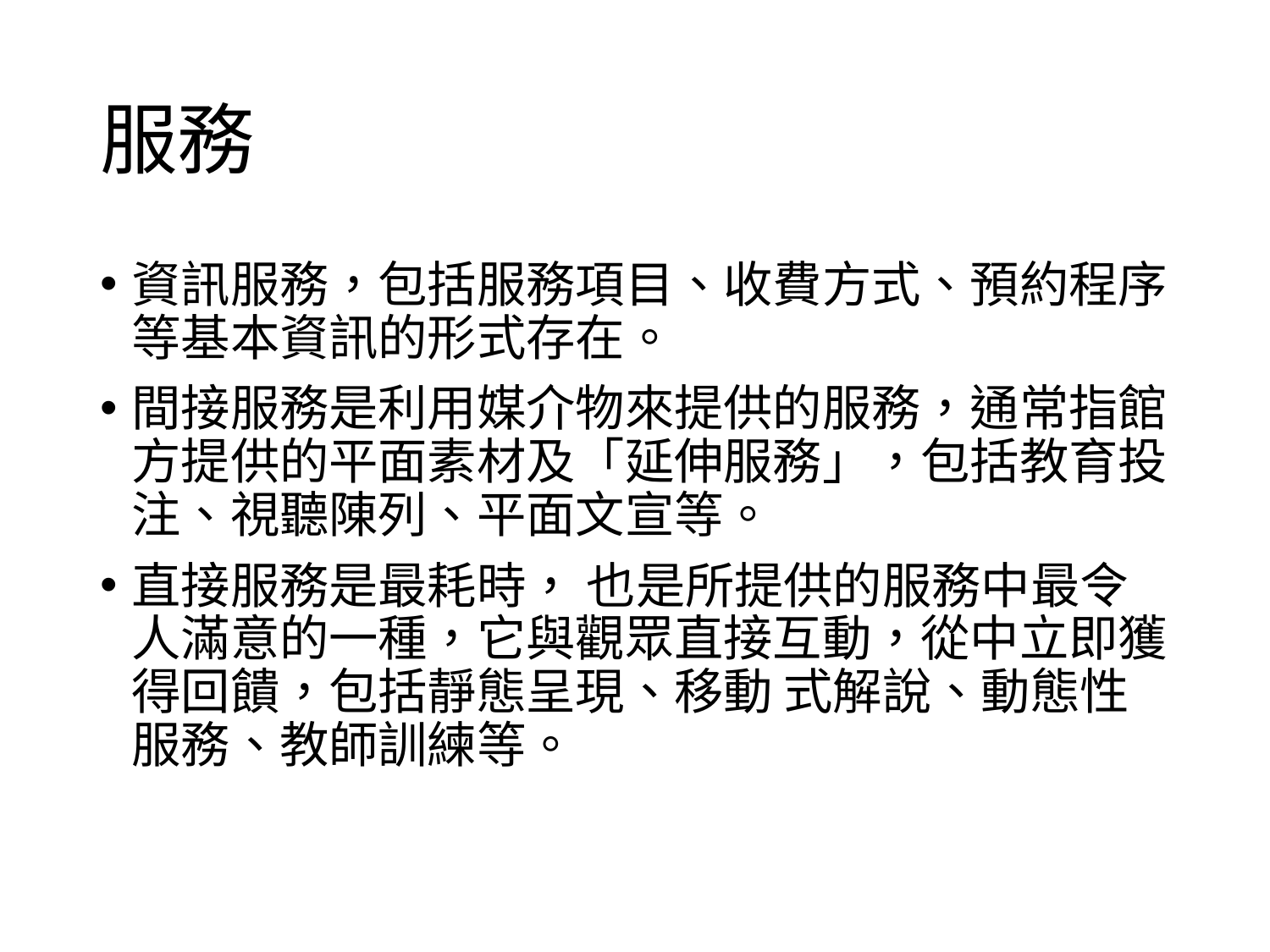

# 服務
資訊服務，包括服務項目、收費方式、預約程序等基本資訊的形式存在。
間接服務是利用媒介物來提供的服務，通常指館方提供的平面素材及「延伸服務」，包括教育投注、視聽陳列、平面文宣等。
直接服務是最耗時， 也是所提供的服務中最令人滿意的一種，它與觀眾直接互動，從中立即獲得回饋，包括靜態呈現、移動 式解說、動態性服務、教師訓練等。